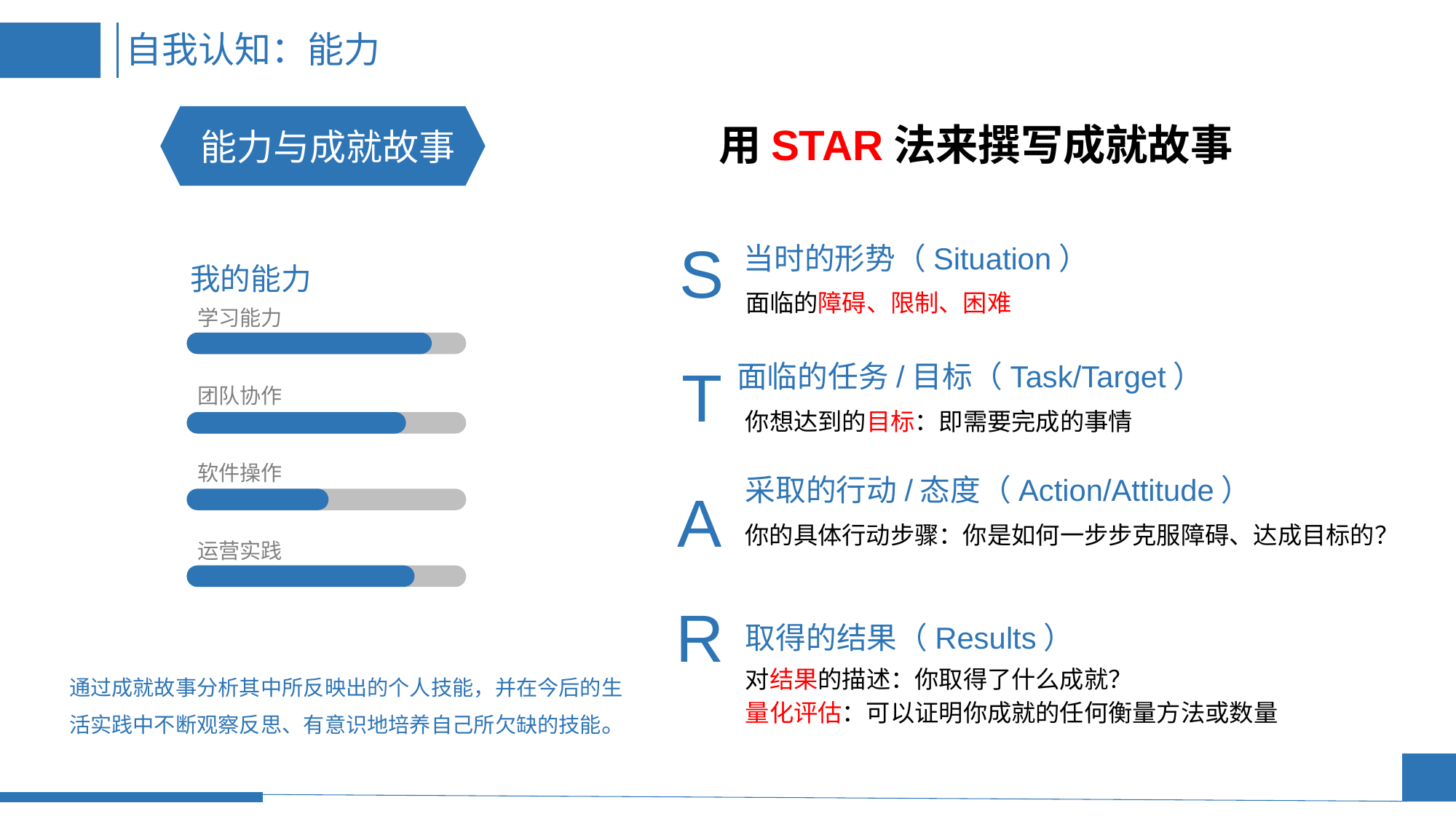

自我认知：能力

用STAR法来撰写成就故事
能力与成就故事
S
当时的形势（Situation）
面临的障碍、限制、困难
我的能力
学习能力

团队协作

软件操作

运营实践

T
面临的任务/目标（Task/Target）
你想达到的目标：即需要完成的事情
采取的行动/态度（Action/Attitude）
你的具体行动步骤：你是如何一步步克服障碍、达成目标的？
A
R
取得的结果（Results）
对结果的描述：你取得了什么成就？
量化评估：可以证明你成就的任何衡量方法或数量
通过成就故事分析其中所反映出的个人技能，并在今后的生活实践中不断观察反思、有意识地培养自己所欠缺的技能。

11